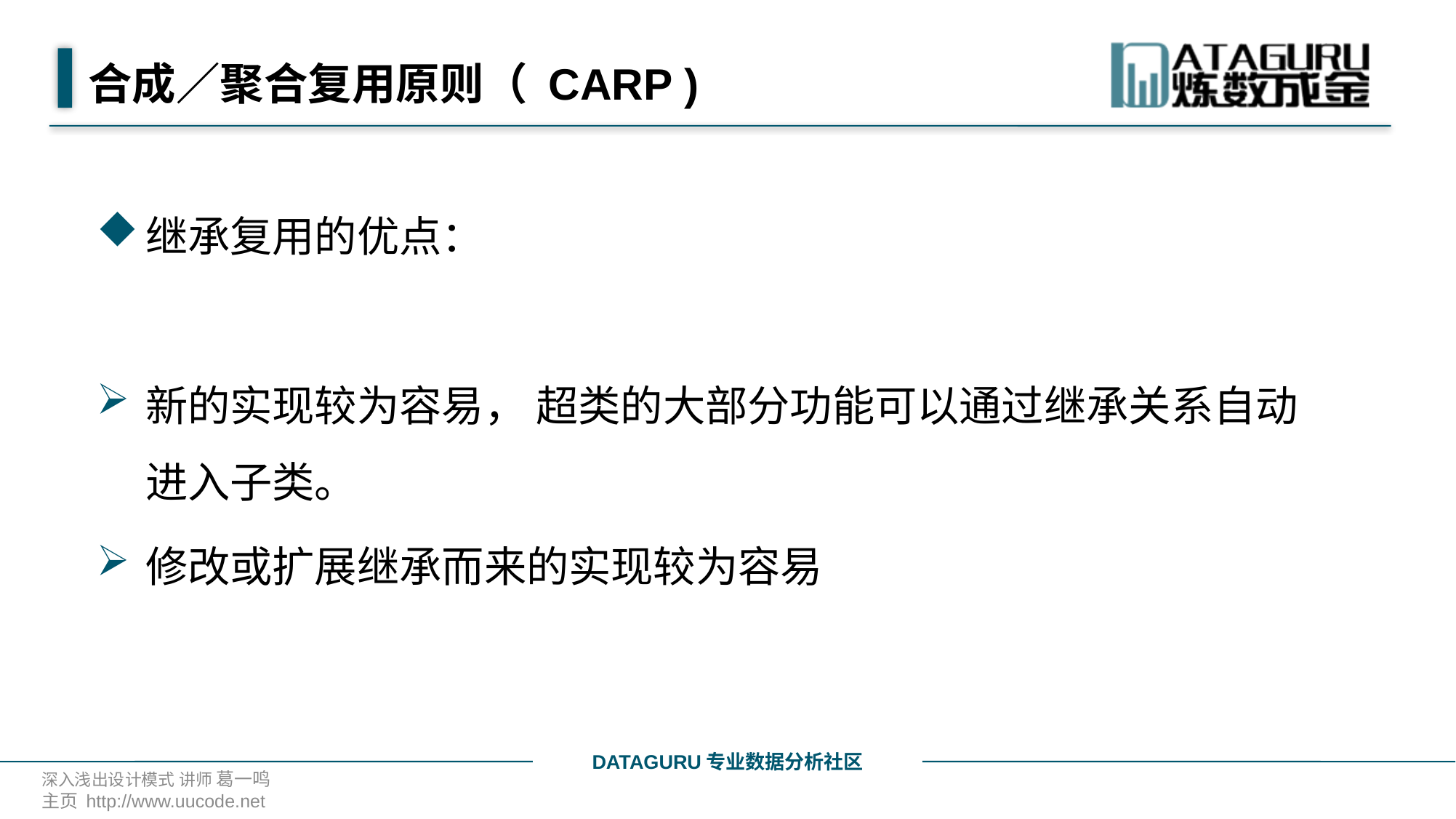

# 合成／聚合复用原则（ CARP )
继承复用的优点：

新的实现较为容易， 超类的大部分功能可以通过继承关系自动进入子类。
修改或扩展继承而来的实现较为容易